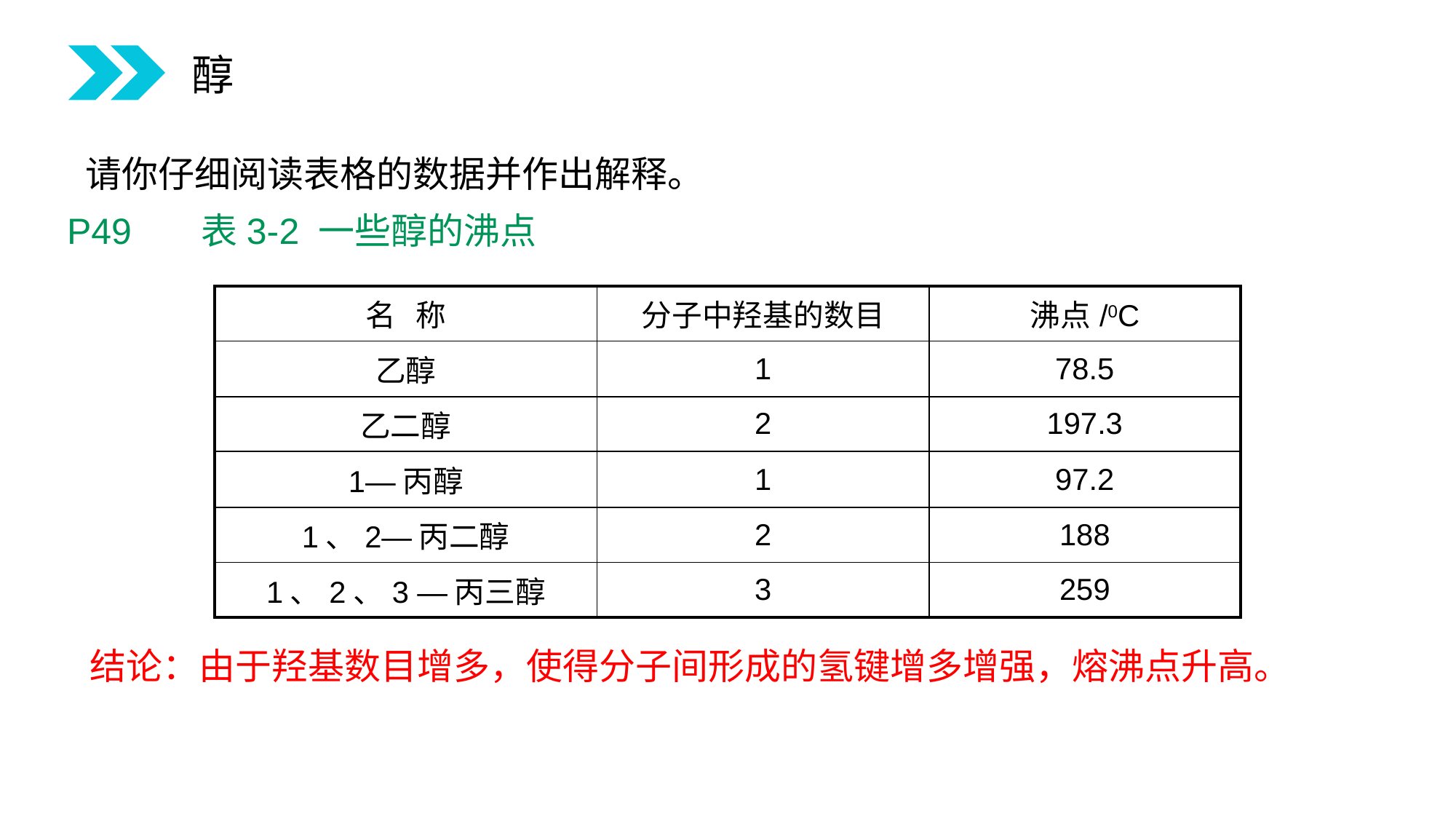

醇
请你仔细阅读表格的数据并作出解释。
P49      表3-2 一些醇的沸点
| 名 称 | 分子中羟基的数目 | 沸点/0C |
| --- | --- | --- |
| 乙醇 | 1 | 78.5 |
| 乙二醇 | 2 | 197.3 |
| 1—丙醇 | 1 | 97.2 |
| 1、2—丙二醇 | 2 | 188 |
| 1、2、3 —丙三醇 | 3 | 259 |
结论：由于羟基数目增多，使得分子间形成的氢键增多增强，熔沸点升高。